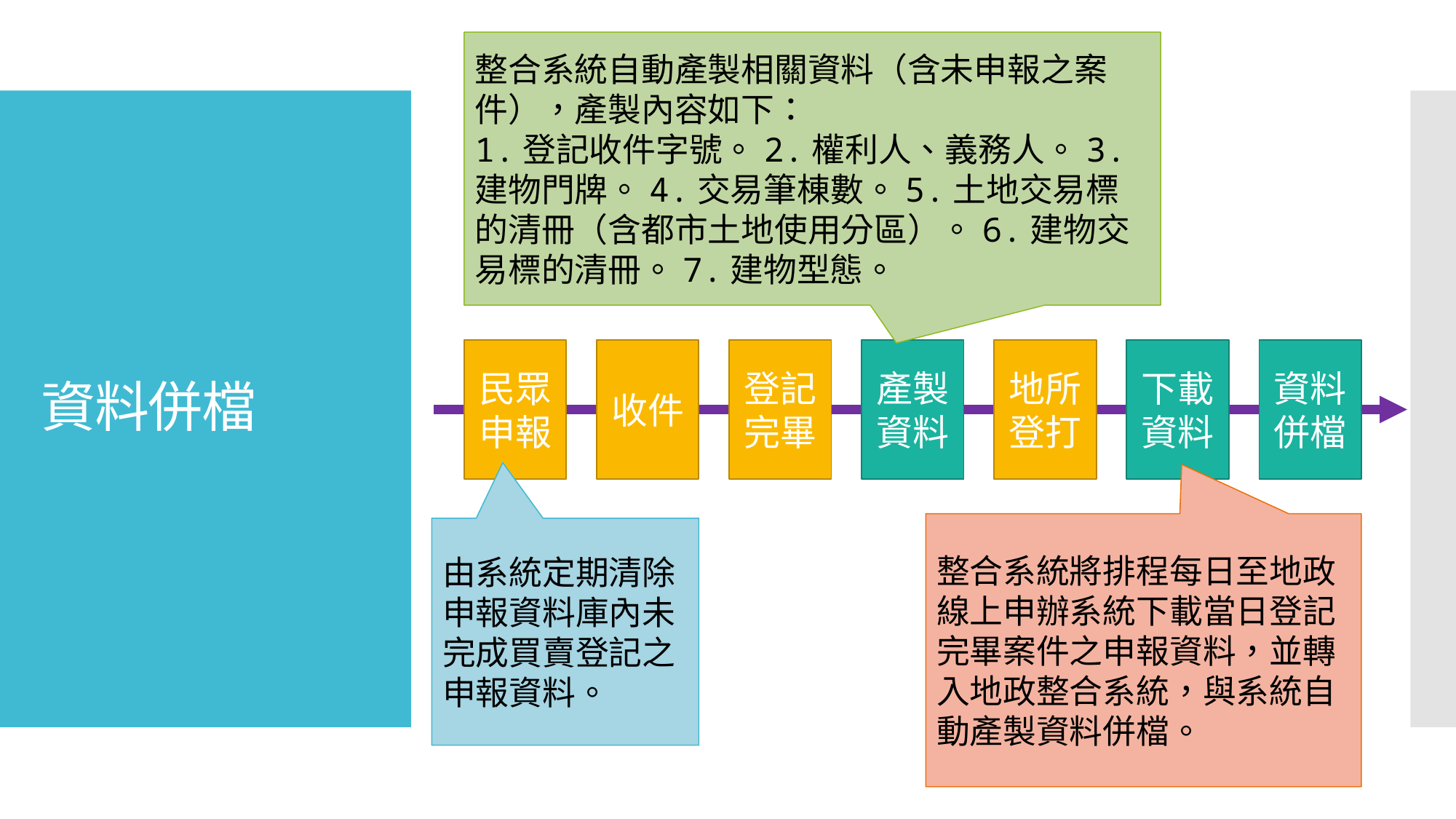

整合系統自動產製相關資料（含未申報之案件），產製內容如下：
1.登記收件字號。2.權利人、義務人。3.建物門牌。4.交易筆棟數。5.土地交易標的清冊（含都市土地使用分區）。6.建物交易標的清冊。7.建物型態。
# 資料併檔
民眾申報
收件
登記完畢
產製資料
地所登打
下載資料
資料併檔
整合系統將排程每日至地政線上申辦系統下載當日登記完畢案件之申報資料，並轉入地政整合系統，與系統自動產製資料併檔。
由系統定期清除申報資料庫內未完成買賣登記之申報資料。